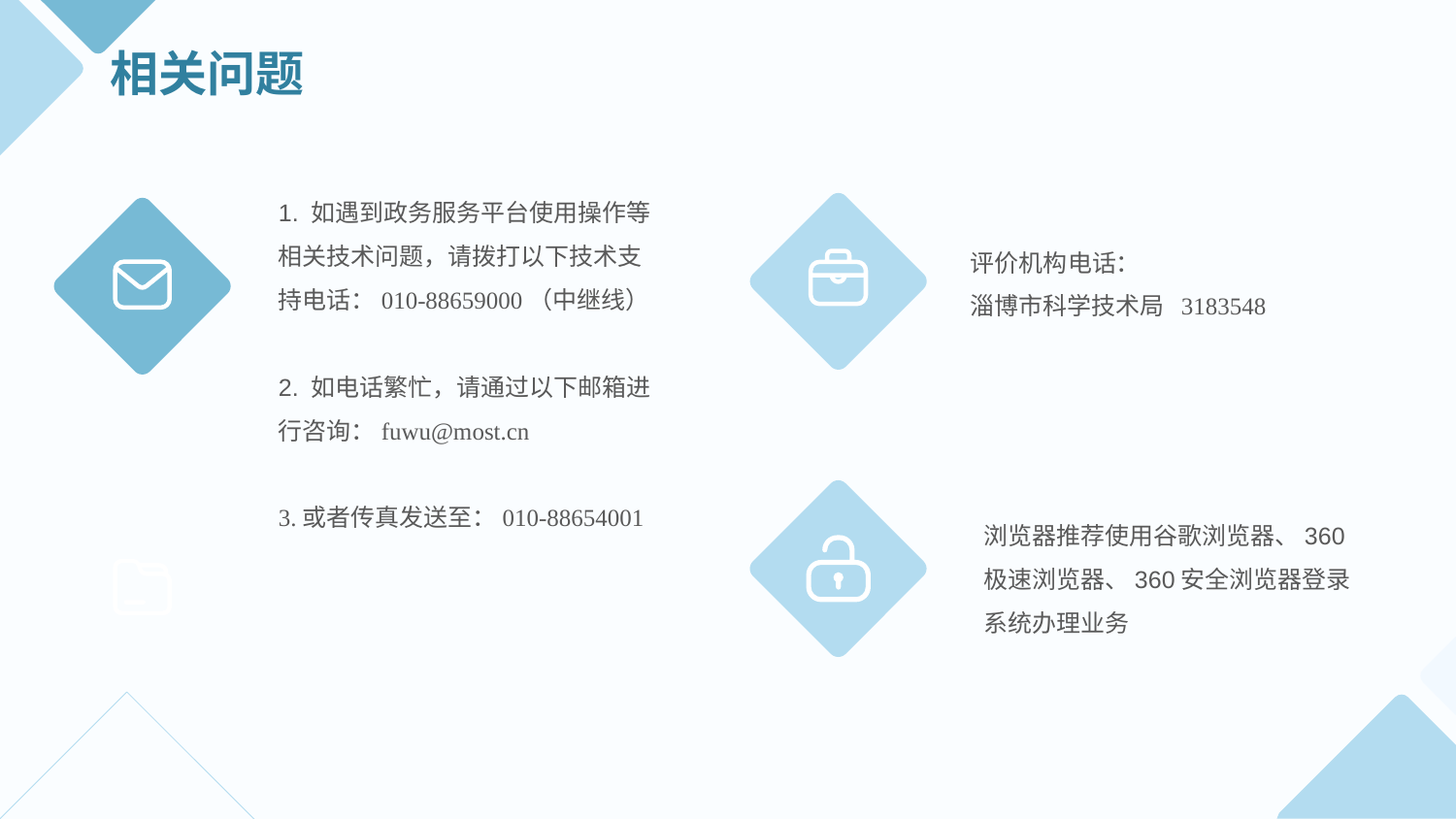

相关问题
1. 如遇到政务服务平台使用操作等相关技术问题，请拨打以下技术支持电话：010-88659000（中继线）

2. 如电话繁忙，请通过以下邮箱进行咨询：fuwu@most.cn

3.或者传真发送至：010-88654001

评价机构电话：
淄博市科学技术局  3183548

浏览器推荐使用谷歌浏览器、360极速浏览器、360安全浏览器登录系统办理业务